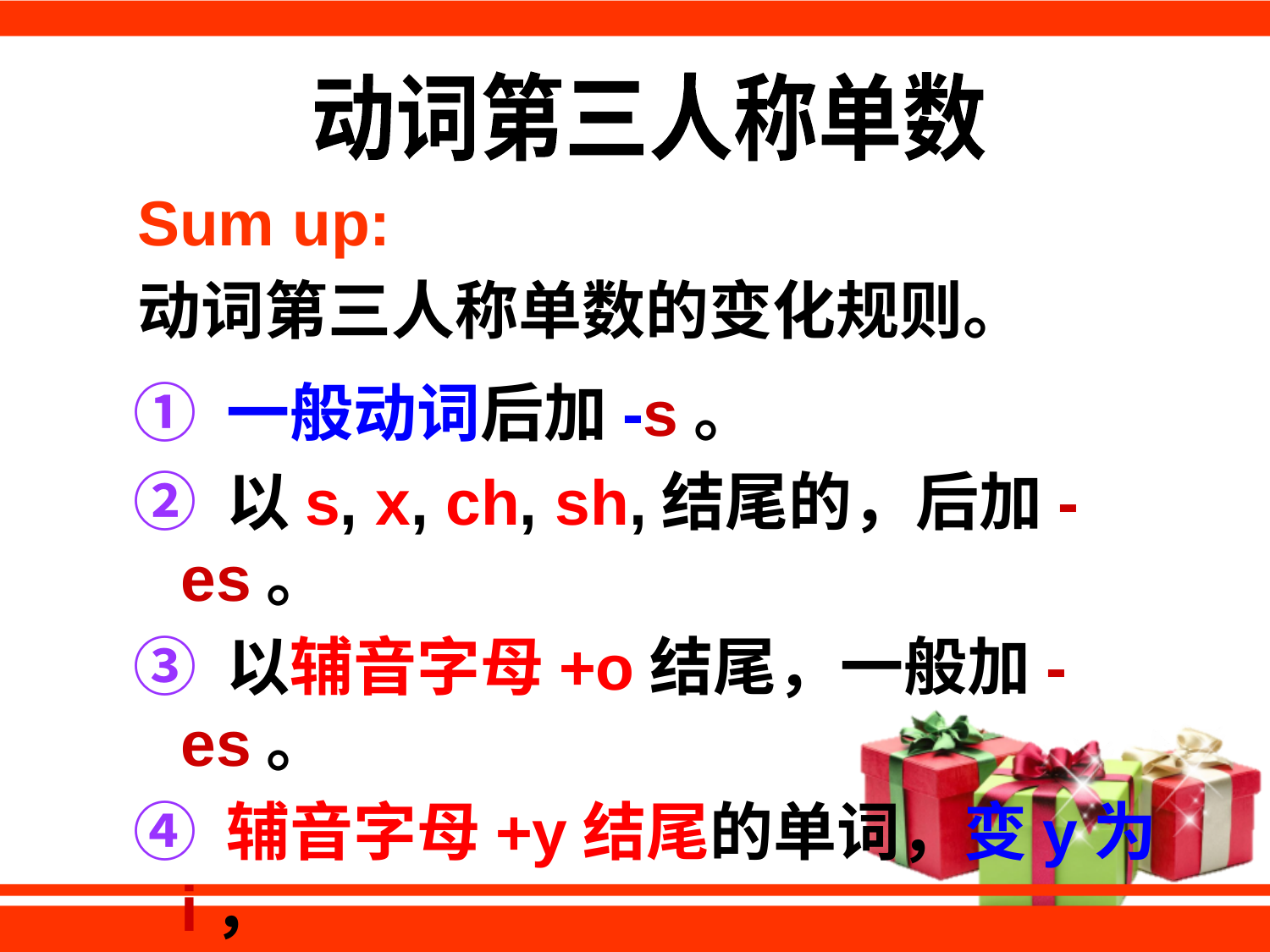

动词第三人称单数
# Sum up: 动词第三人称单数的变化规则。
① 一般动词后加-s。
② 以s, x, ch, sh,结尾的，后加-es。
③ 以辅音字母+o结尾，一般加-es。
④ 辅音字母+y结尾的单词，变y为i，
     再加-es。